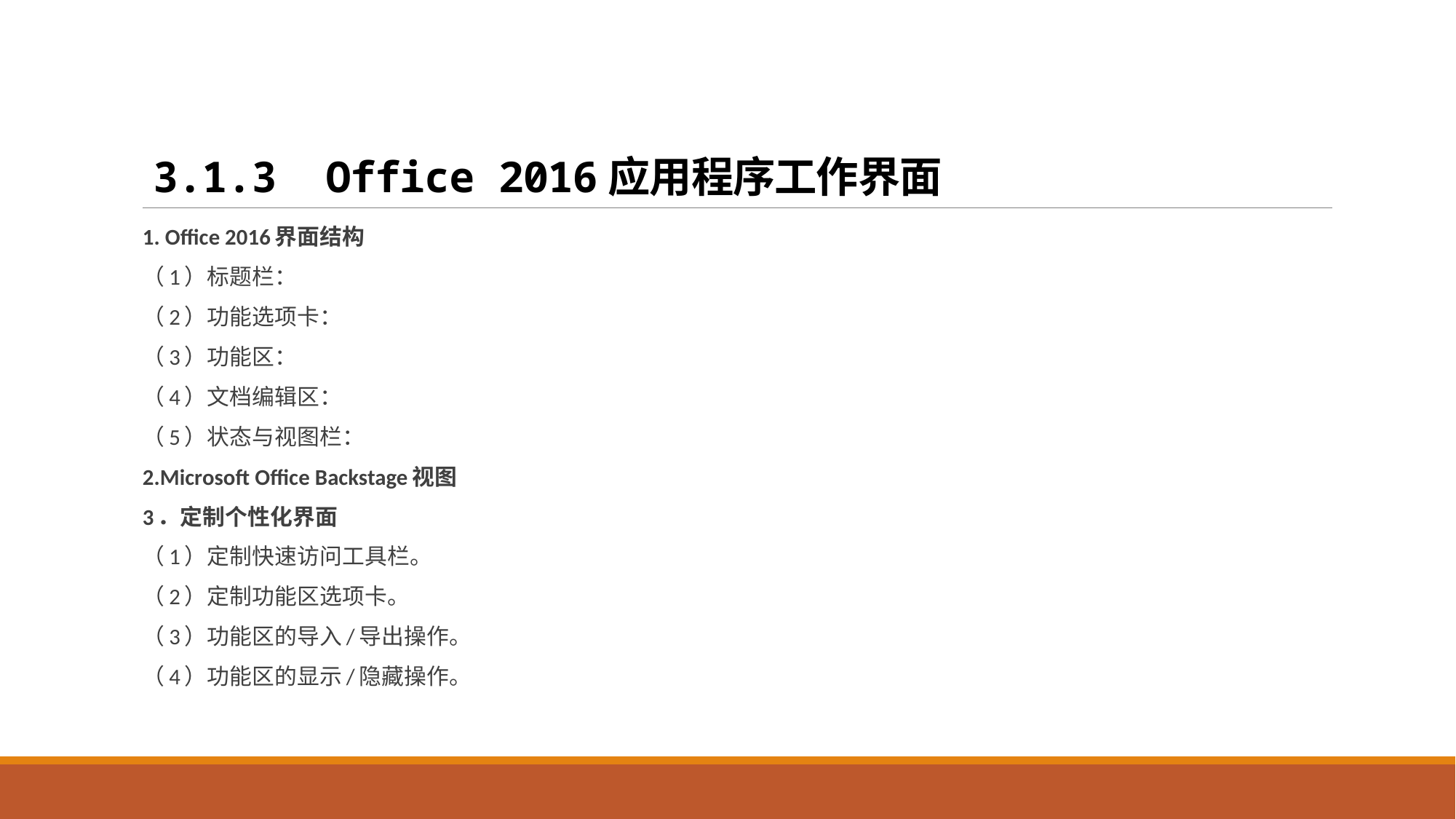

# 3.1.3  Office 2016应用程序工作界面
1. Office 2016界面结构
（1）标题栏：
（2）功能选项卡：
（3）功能区：
（4）文档编辑区：
（5）状态与视图栏：
2.Microsoft Office Backstage视图
3．定制个性化界面
（1）定制快速访问工具栏。
（2）定制功能区选项卡。
（3）功能区的导入/导出操作。
（4）功能区的显示/隐藏操作。